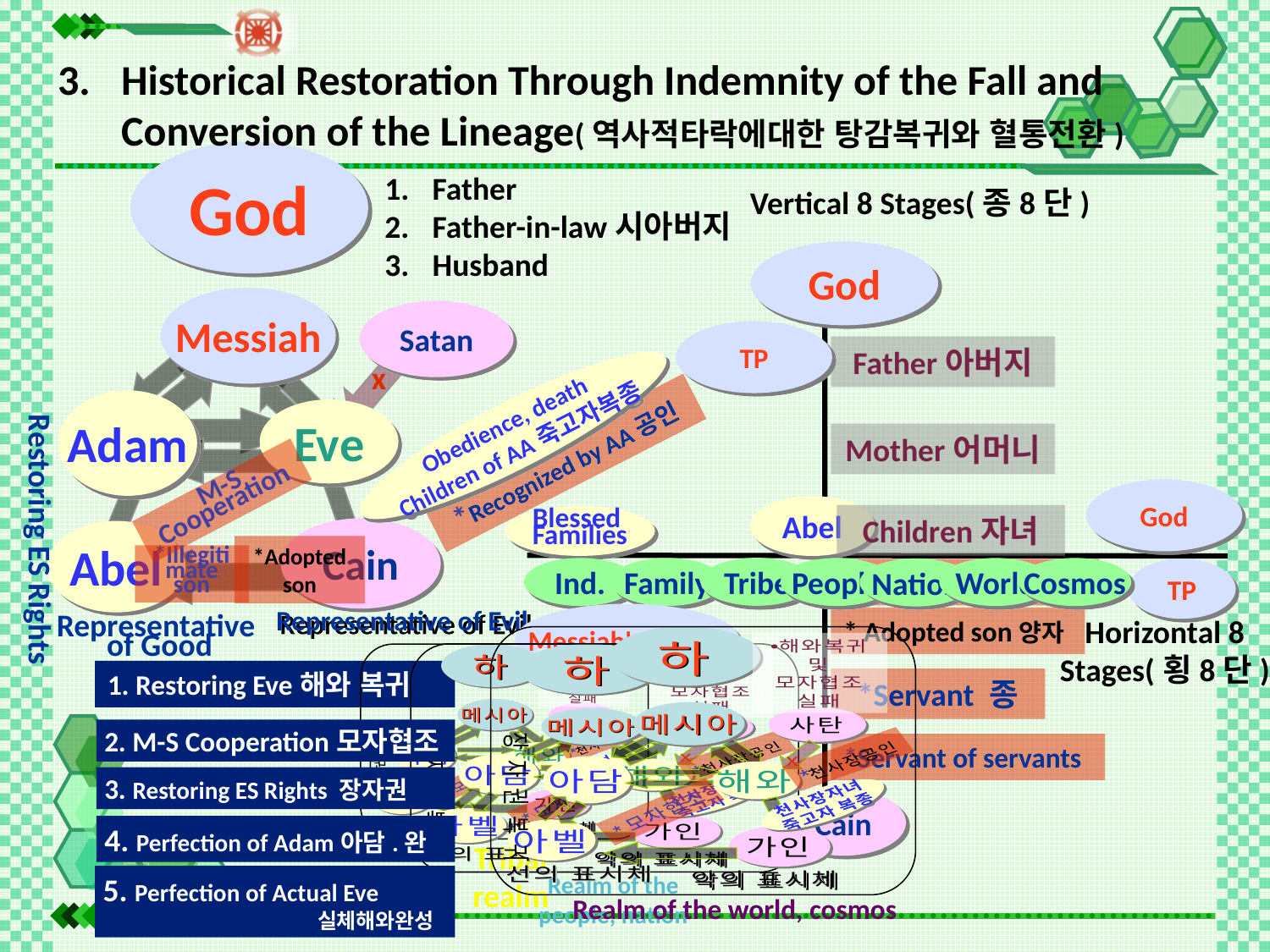

Historical Restoration Through Indemnity of the Fall and Conversion of the Lineage(역사적타락에대한 탕감복귀와 혈통전환)
God
Father
Father-in-law시아버지
Husband
Vertical 8 Stages(종8단)
God

Messiah
Satan
TP
Father아버지
x

Adam
Adam

Eve
Obedience, death
Children of AA죽고자복종
Restoring ES Rights

Mother어머니
*Recognized by AA공인

 M-S Cooperation
God

Abel
Children자녀
Blessed
Families
Cain
Abel
*Adopted son
*Illegitimate son

Tribe
Ind.
Family
People
World
Cosmos
Nation
TP
 Illegitimate son서자
Representative of Evil
Messiah's course
Horizontal 8 Stages(횡8단)
* Adopted son양자
Representative
of Good

Realm of the world, cosmos

Realm of the people, nation

Tribal realm
1. Restoring Eve해와 복귀
*Servant 종
2. M-S Cooperation모자협조
*Servant of servants
3. Restoring ES Rights 장자권
Cain
4. Perfection of Adam아담.완
5. Perfection of Actual Eve
                                           실체해와완성